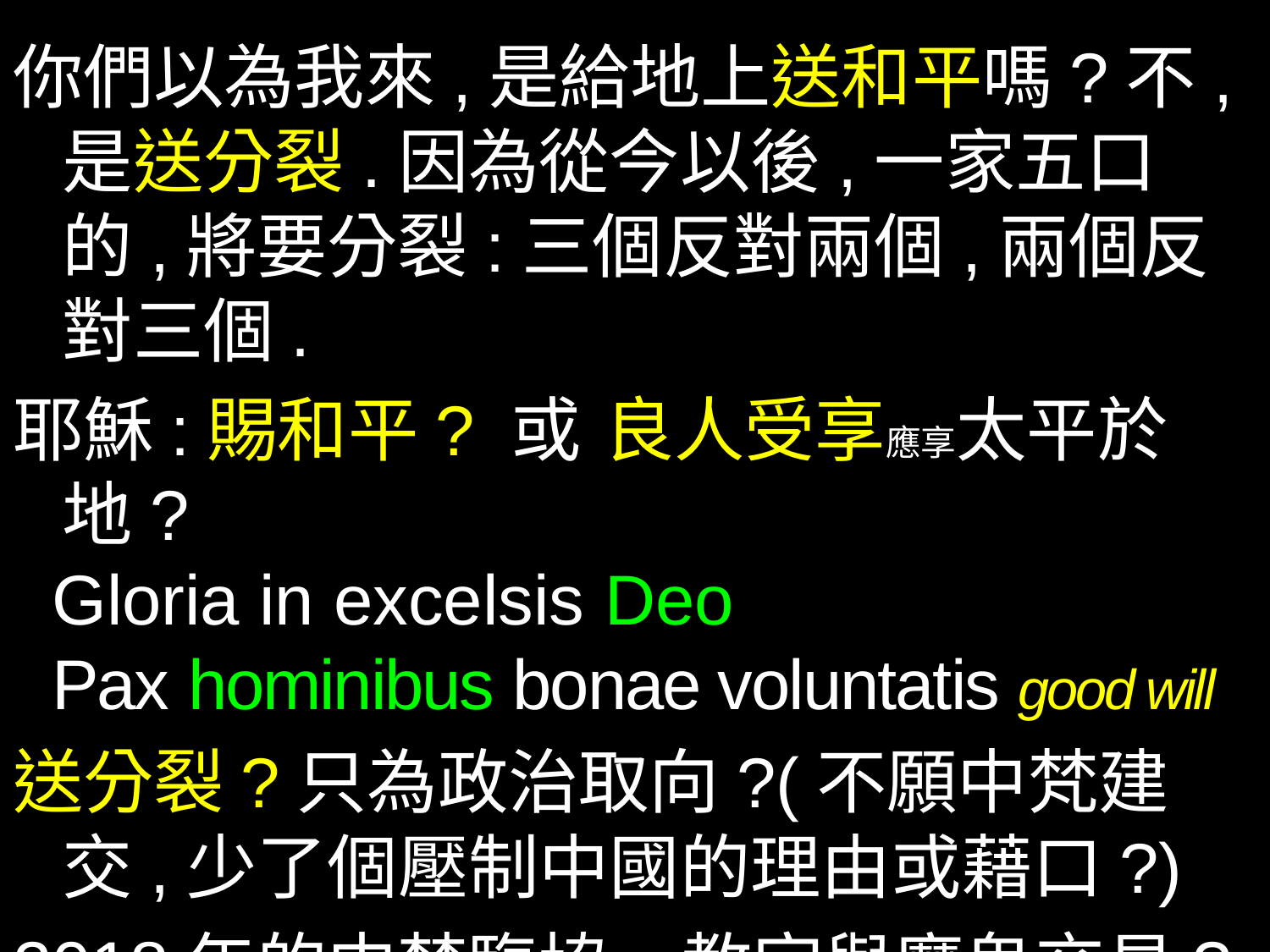

你們以為我來,是給地上送和平嗎?不,是送分裂.因為從今以後,一家五口的,將要分裂:三個反對兩個,兩個反對三個.
耶穌:賜和平? 或  良人受享應享太平於地?
  Gloria in excelsis Deo
  Pax hominibus bonae voluntatis good will
送分裂?只為政治取向?(不願中梵建交,少了個壓制中國的理由或藉口?)
2018年的中梵臨協: 教宗與魔鬼交易?